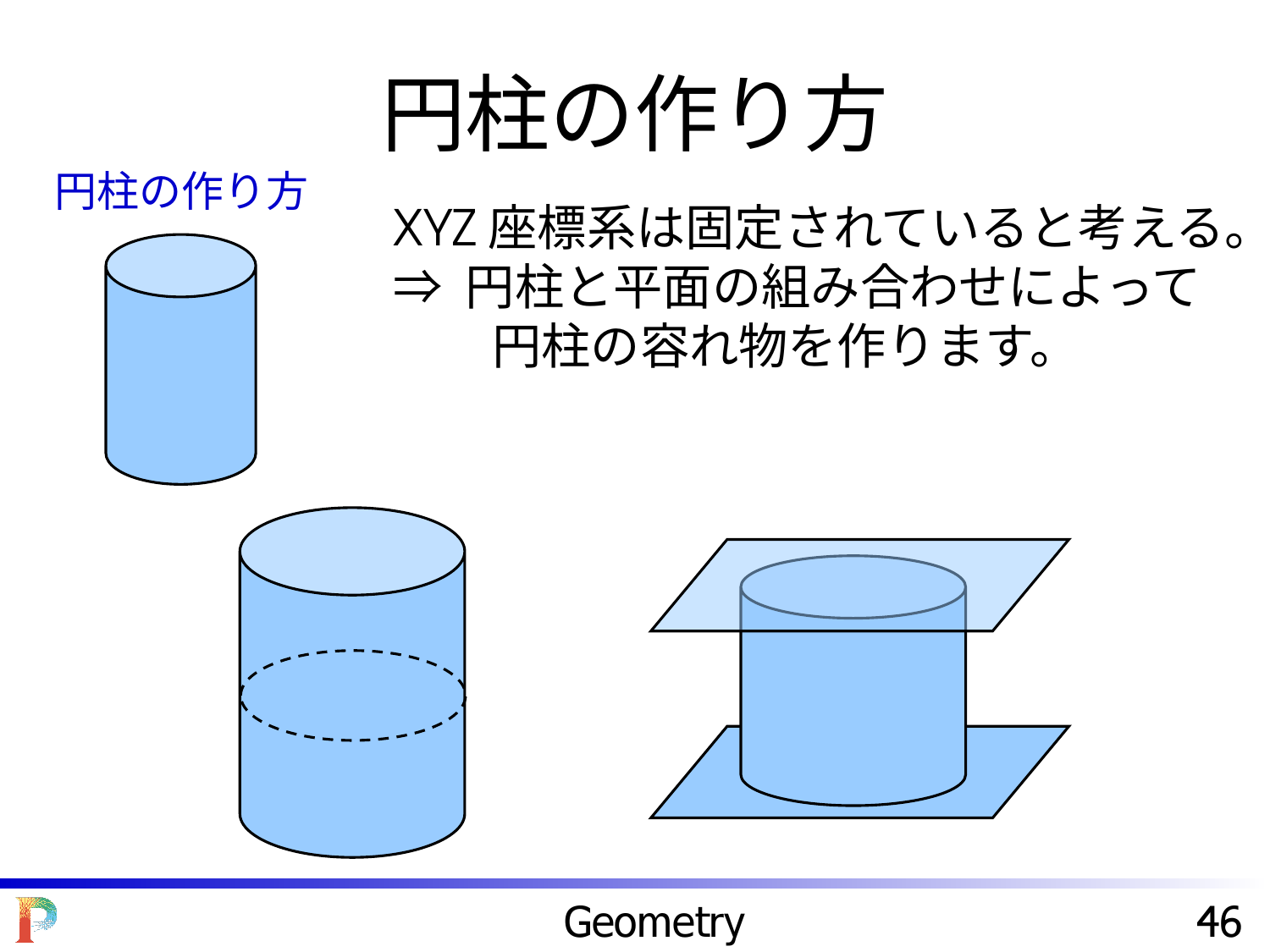

円柱の作り方
円柱の作り方
XYZ座標系は固定されていると考える。
⇒ 円柱と平面の組み合わせによって
　　円柱の容れ物を作ります。

Geometry